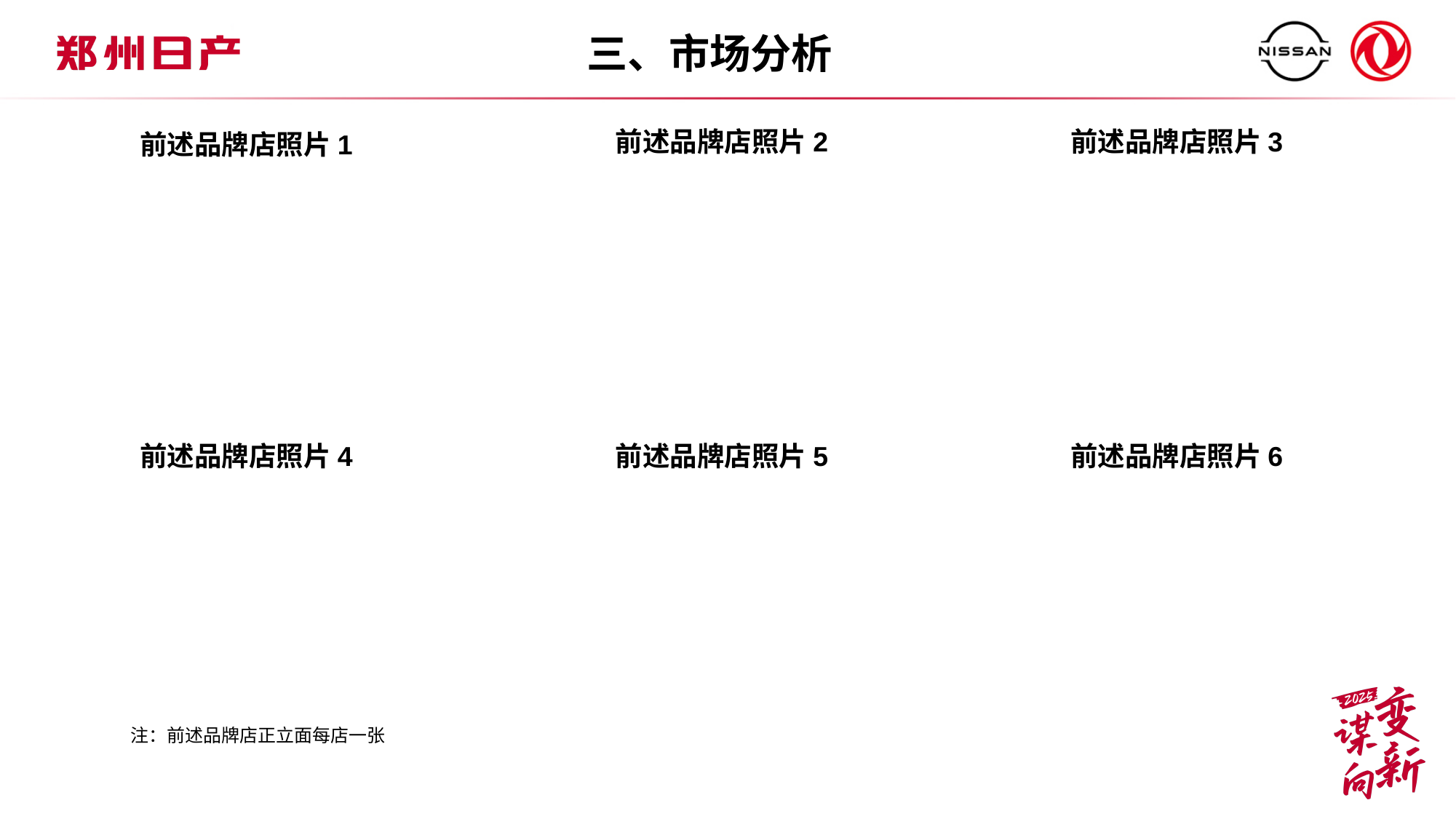

三、市场分析
前述品牌店照片2
前述品牌店照片3
前述品牌店照片1
前述品牌店照片5
前述品牌店照片6
前述品牌店照片4
注：前述品牌店正立面每店一张